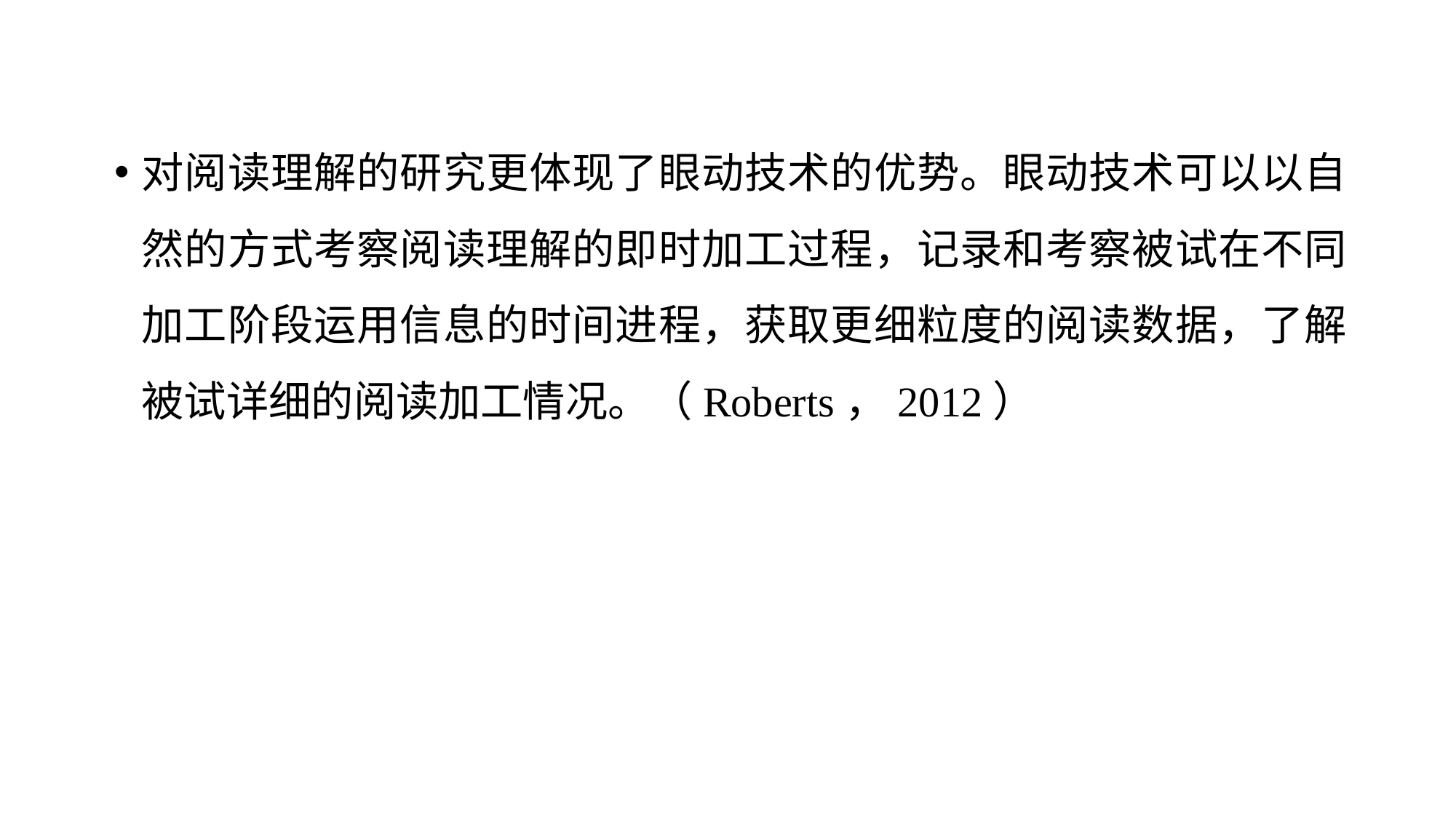

对阅读理解的研究更体现了眼动技术的优势。眼动技术可以以自然的方式考察阅读理解的即时加工过程，记录和考察被试在不同加工阶段运用信息的时间进程，获取更细粒度的阅读数据，了解被试详细的阅读加工情况。（Roberts，2012）